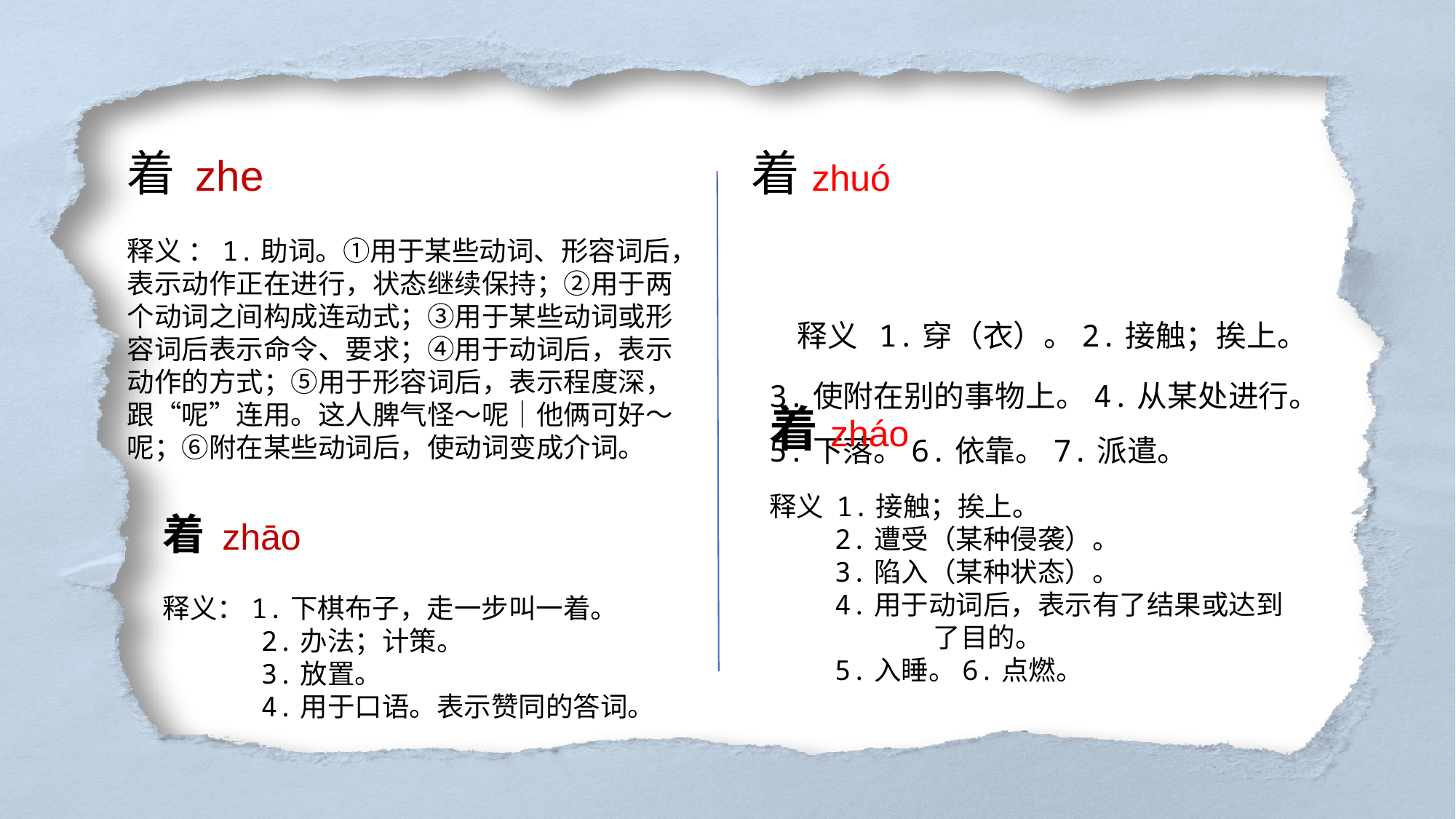

释义  1.穿（衣）。2.接触；挨上。3.使附在别的事物上。4.从某处进行。5.下落。6.依靠。7.派遣。
着 zhe

释义 ：1.助词。①用于某些动词、形容词后，表示动作正在进行，状态继续保持；②用于两个动词之间构成连动式；③用于某些动词或形容词后表示命令、要求；④用于动词后，表示动作的方式；⑤用于形容词后，表示程度深，跟“呢”连用。这人脾气怪～呢｜他俩可好～呢；⑥附在某些动词后，使动词变成介词。
着zhuó

着 zháo

释义 1.接触；挨上。
    2.遭受（某种侵袭）。
    3.陷入（某种状态）。
    4.用于动词后，表示有了结果或达到了目的。
    5.入睡。6.点燃。
着 zhāo

释义：1.下棋布子，走一步叫一着。
      2.办法；计策。
      3.放置。
      4.用于口语。表示赞同的答词。